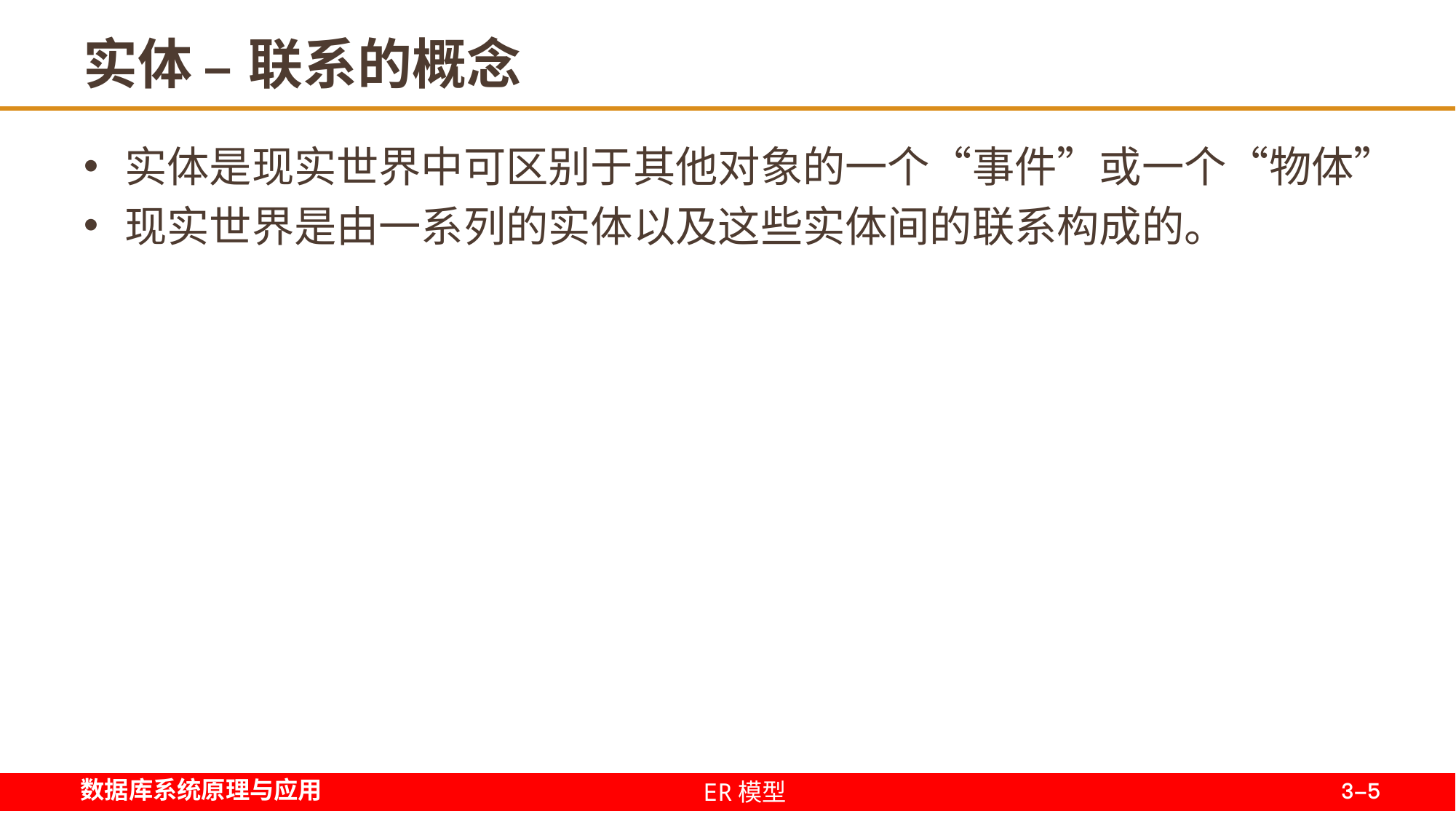

# 实体-联系的概念
实体是现实世界中可区别于其他对象的一个“事件”或一个“物体”
现实世界是由一系列的实体以及这些实体间的联系构成的。